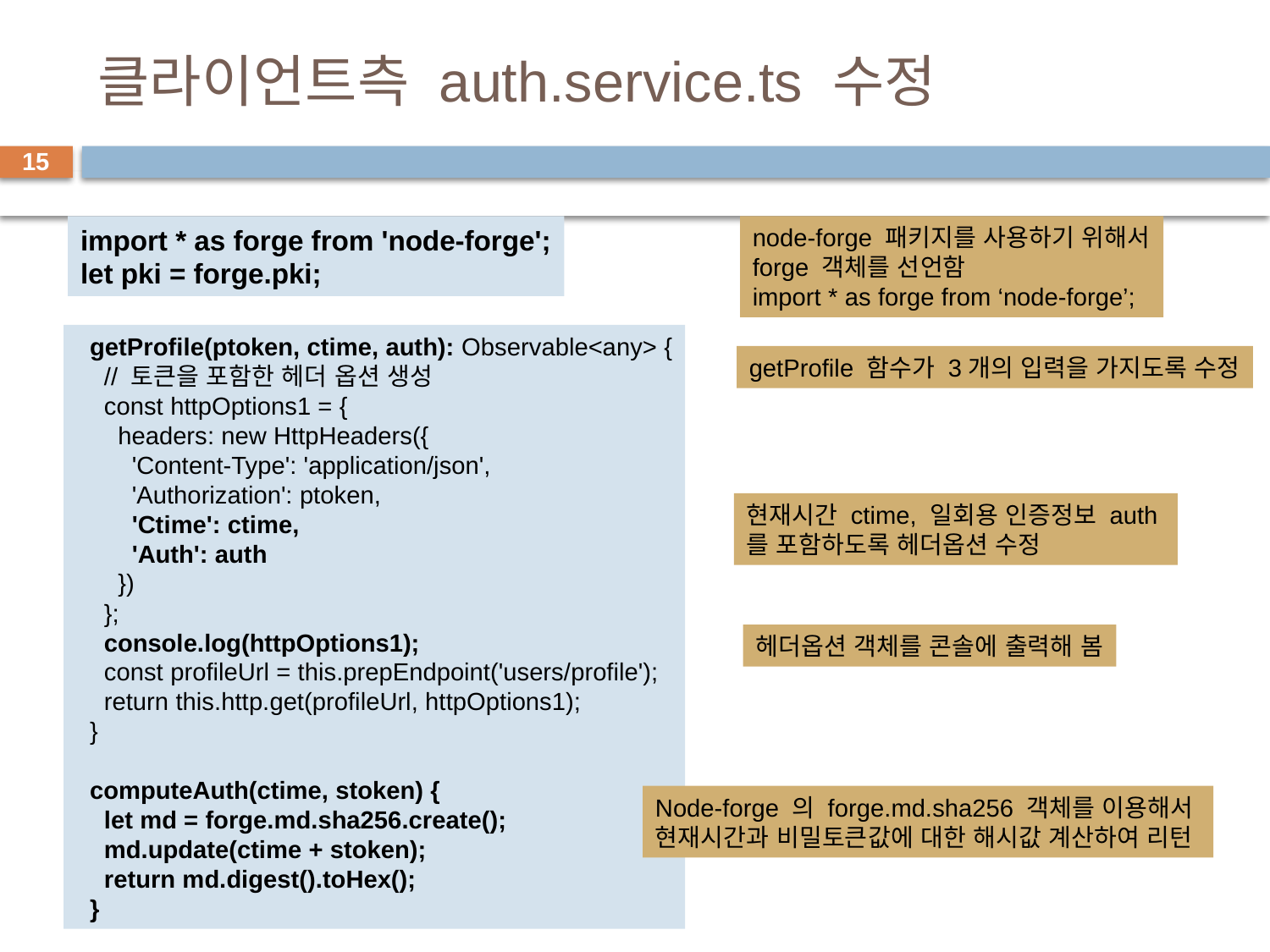

# 클라이언트측 auth.service.ts 수정
15
import * as forge from 'node-forge';
let pki = forge.pki;
node-forge 패키지를 사용하기 위해서
forge 객체를 선언함
import * as forge from ‘node-forge’;
  getProfile(ptoken, ctime, auth): Observable<any> {
    // 토큰을 포함한 헤더 옵션 생성
    const httpOptions1 = {
      headers: new HttpHeaders({
        'Content-Type': 'application/json',
        'Authorization': ptoken,
        'Ctime': ctime,
        'Auth': auth
      })
    };
    console.log(httpOptions1);
    const profileUrl = this.prepEndpoint('users/profile');
    return this.http.get(profileUrl, httpOptions1);
  }
  computeAuth(ctime, stoken) {
    let md = forge.md.sha256.create();
    md.update(ctime + stoken);
    return md.digest().toHex();
  }
getProfile 함수가 3개의 입력을 가지도록 수정
현재시간 ctime, 일회용 인증정보 auth
를 포함하도록 헤더옵션 수정
헤더옵션 객체를 콘솔에 출력해 봄
Node-forge 의 forge.md.sha256 객체를 이용해서
현재시간과 비밀토큰값에 대한 해시값 계산하여 리턴